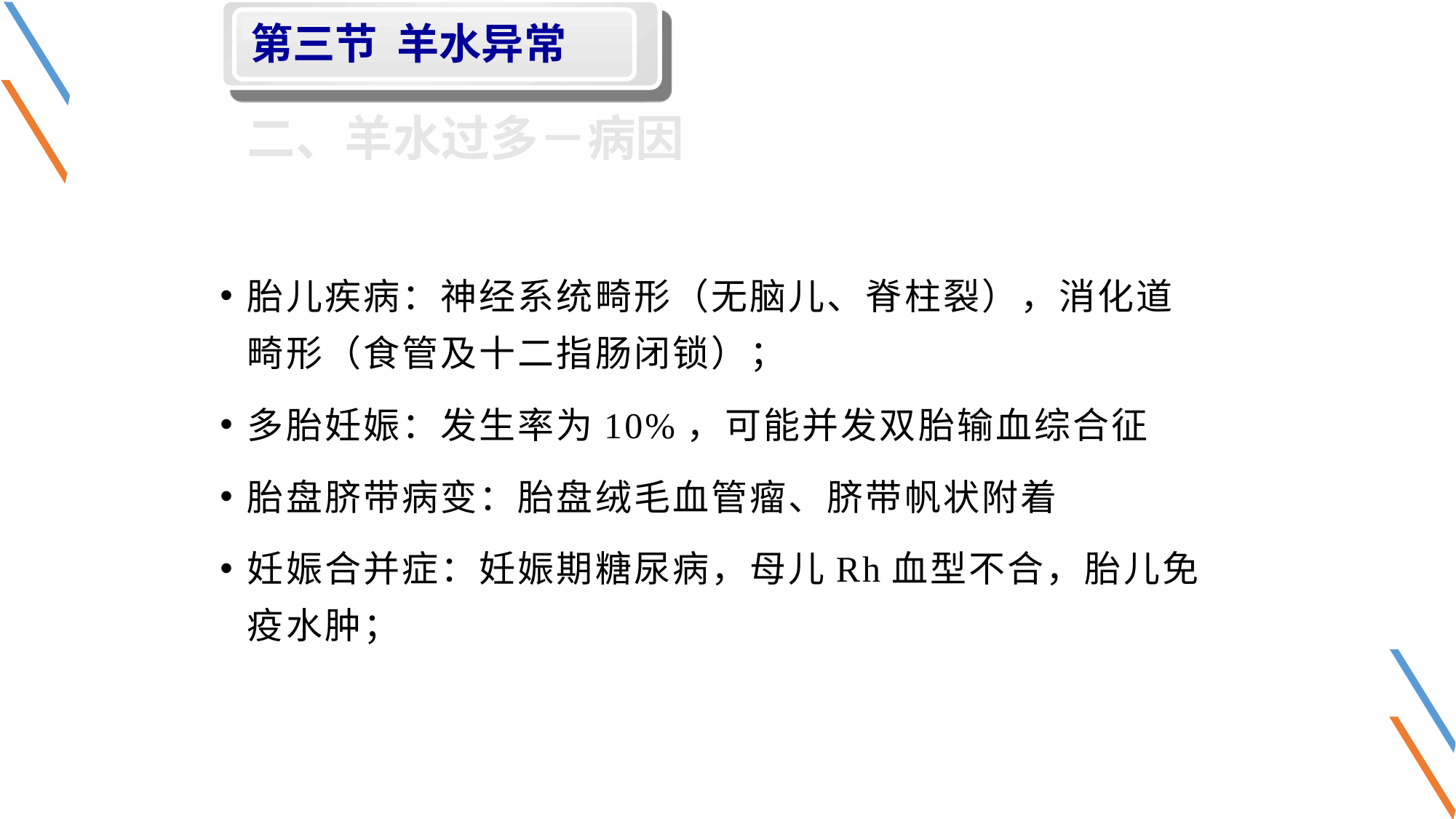

第三节  羊水异常

二、羊水过多－病因
胎儿疾病：神经系统畸形（无脑儿、脊柱裂），消化道畸形（食管及十二指肠闭锁）；
多胎妊娠：发生率为10%，可能并发双胎输血综合征
胎盘脐带病变：胎盘绒毛血管瘤、脐带帆状附着
妊娠合并症：妊娠期糖尿病，母儿Rh血型不合，胎儿免疫水肿；